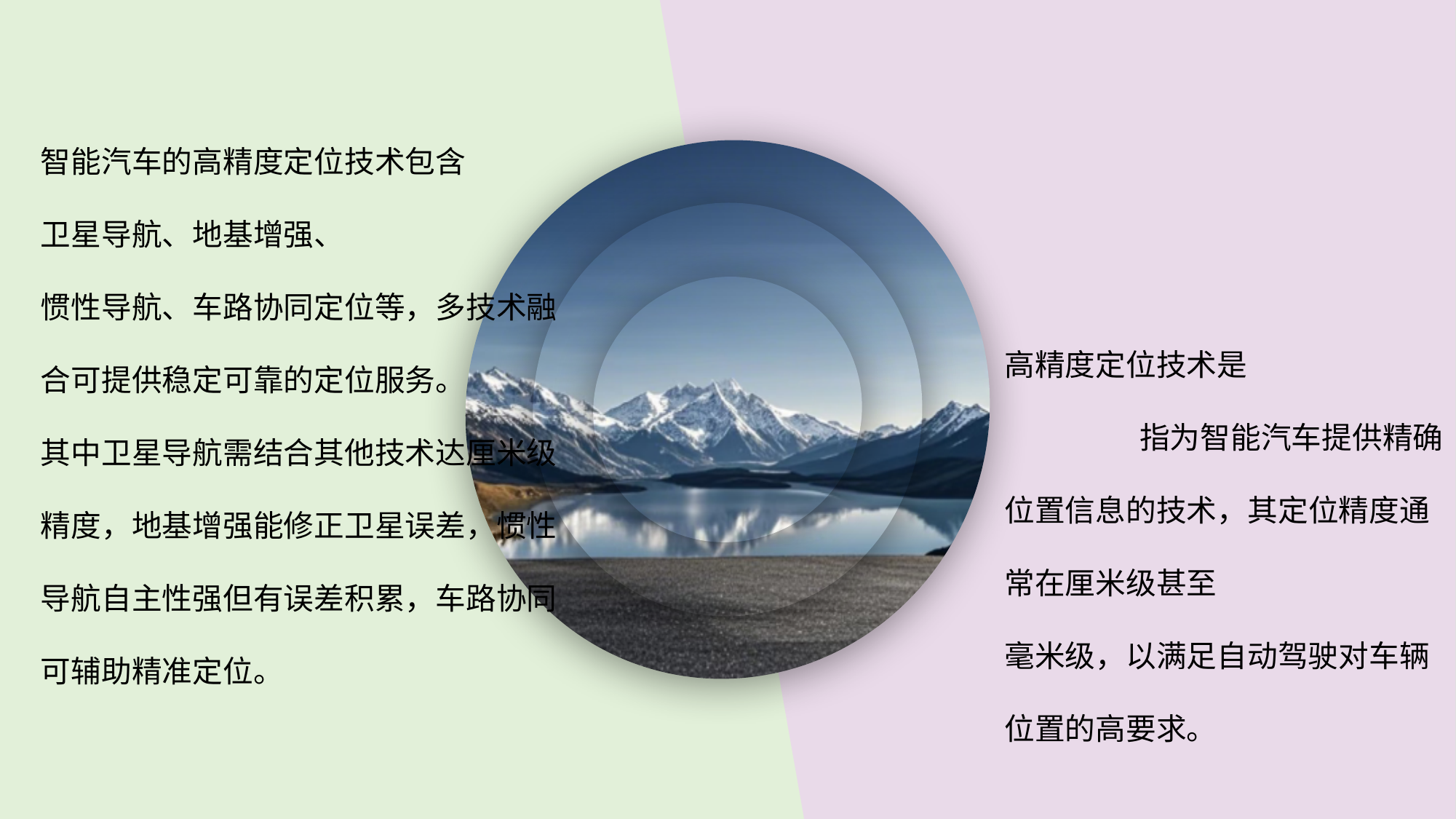

智能汽车的高精度定位技术包含
卫星导航、地基增强、
惯性导航、车路协同定位等，多技术融合可提供稳定可靠的定位服务。
其中卫星导航需结合其他技术达厘米级精度，地基增强能修正卫星误差，惯性导航自主性强但有误差积累，车路协同可辅助精准定位。

高精度定位技术是
                   指为智能汽车提供精确位置信息的技术，其定位精度通常在厘米级甚至
毫米级，以满足自动驾驶对车辆位置的高要求。